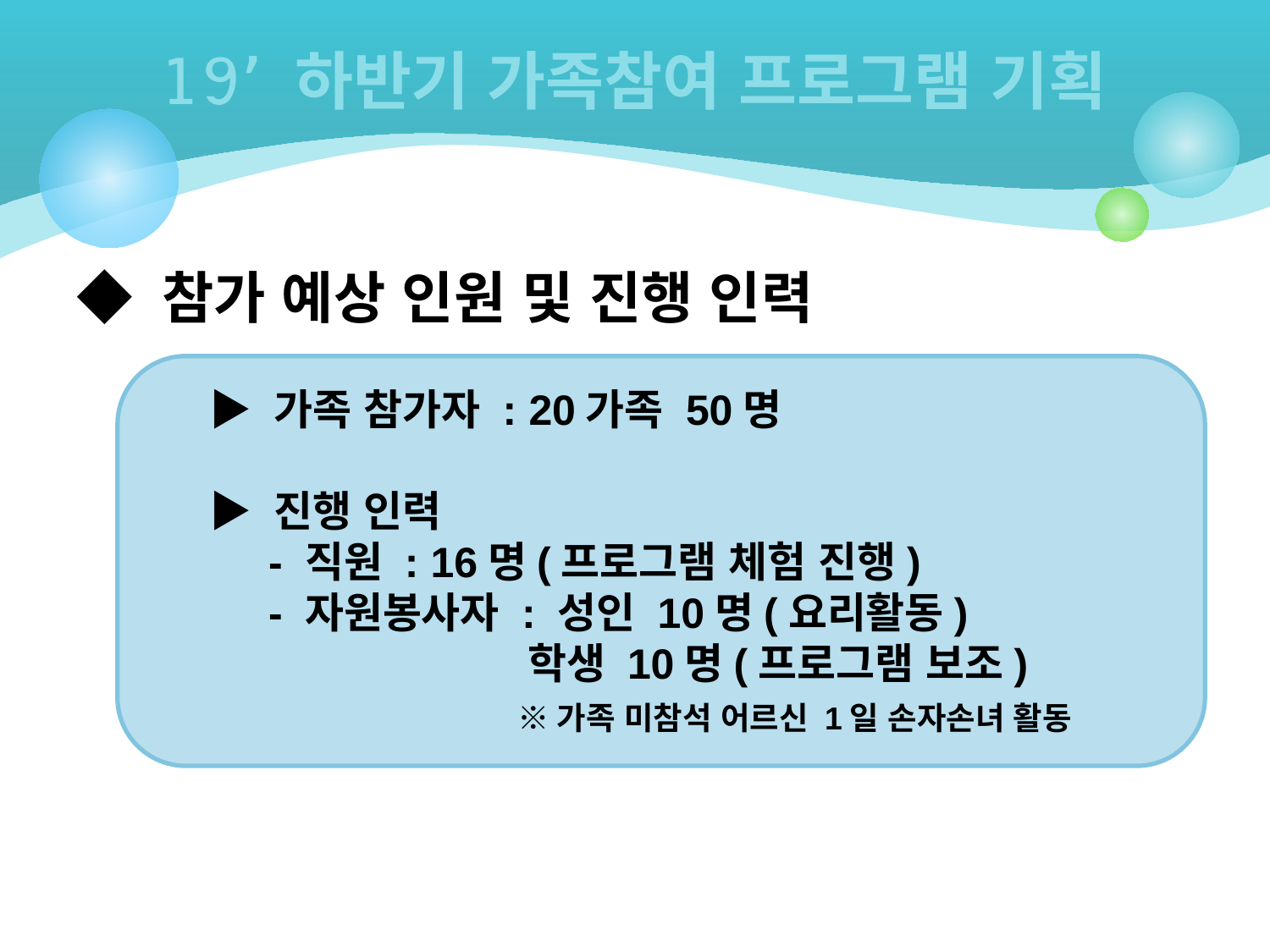

# 19’ 하반기 가족참여 프로그램 기획
◆ 참가 예상 인원 및 진행 인력
      ▶ 가족 참가자 : 20가족 50명

     ▶ 진행 인력
          - 직원 : 16명(프로그램 체험 진행)
          - 자원봉사자 : 성인 10명(요리활동)
                               학생 10명(프로그램 보조)
                               ※가족 미참석 어르신 1일 손자손녀 활동